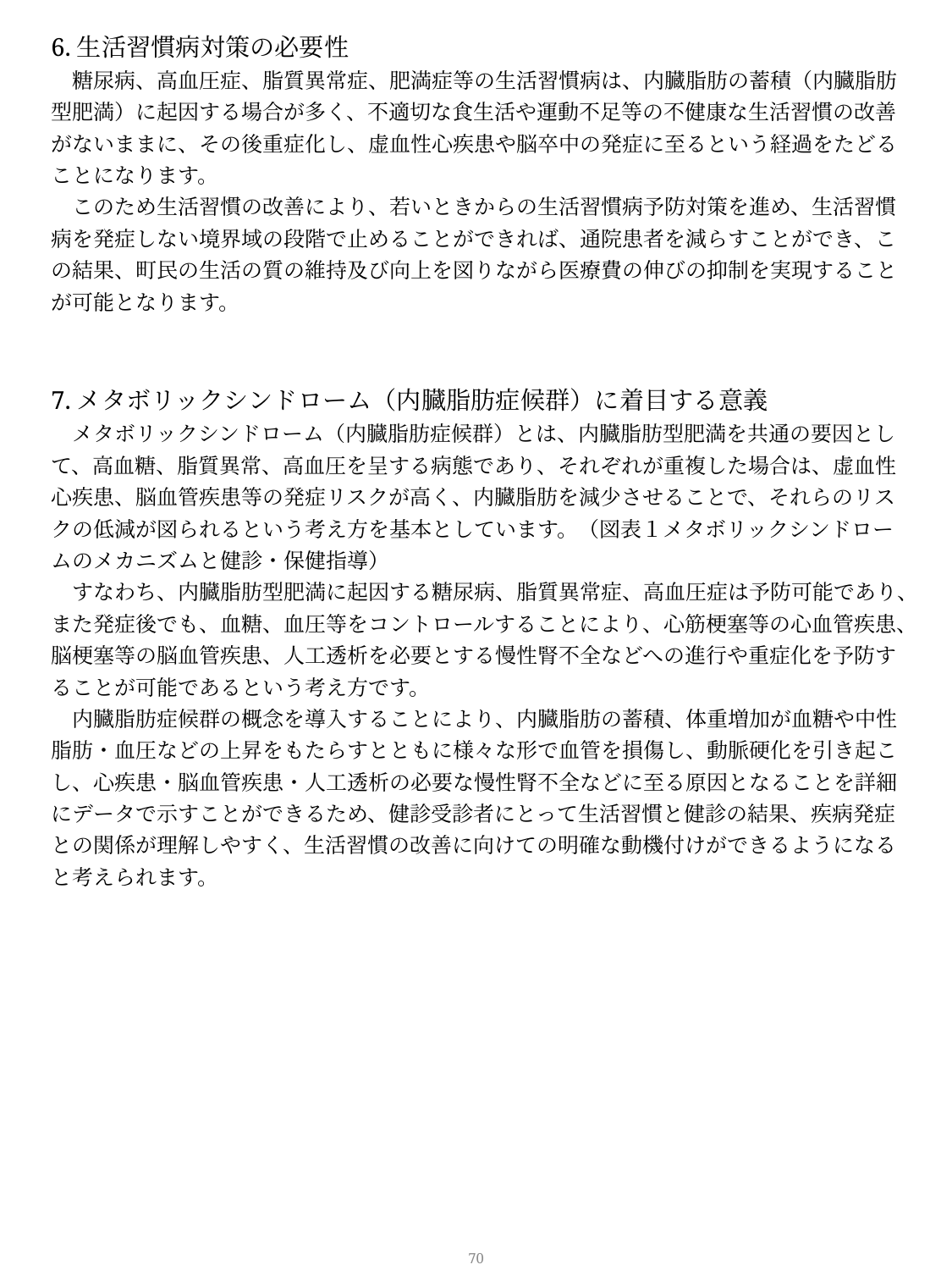

6.生活習慣病対策の必要性
　糖尿病、高血圧症、脂質異常症、肥満症等の生活習慣病は、内臓脂肪の蓄積（内臓脂肪型肥満）に起因する場合が多く、不適切な食生活や運動不足等の不健康な生活習慣の改善がないままに、その後重症化し、虚血性心疾患や脳卒中の発症に至るという経過をたどることになります。
　このため生活習慣の改善により、若いときからの生活習慣病予防対策を進め、生活習慣病を発症しない境界域の段階で止めることができれば、通院患者を減らすことができ、この結果、町民の生活の質の維持及び向上を図りながら医療費の伸びの抑制を実現することが可能となります。

7.メタボリックシンドローム（内臓脂肪症候群）に着目する意義
　メタボリックシンドローム（内臓脂肪症候群）とは、内臓脂肪型肥満を共通の要因として、高血糖、脂質異常、高血圧を呈する病態であり、それぞれが重複した場合は、虚血性心疾患、脳血管疾患等の発症リスクが高く、内臓脂肪を減少させることで、それらのリスクの低減が図られるという考え方を基本としています。（図表１メタボリックシンドロームのメカニズムと健診・保健指導）
　すなわち、内臓脂肪型肥満に起因する糖尿病、脂質異常症、高血圧症は予防可能であり、また発症後でも、血糖、血圧等をコントロールすることにより、心筋梗塞等の心血管疾患、脳梗塞等の脳血管疾患、人工透析を必要とする慢性腎不全などへの進行や重症化を予防することが可能であるという考え方です。
　内臓脂肪症候群の概念を導入することにより、内臓脂肪の蓄積、体重増加が血糖や中性脂肪・血圧などの上昇をもたらすとともに様々な形で血管を損傷し、動脈硬化を引き起こし、心疾患・脳血管疾患・人工透析の必要な慢性腎不全などに至る原因となることを詳細にデータで示すことができるため、健診受診者にとって生活習慣と健診の結果、疾病発症との関係が理解しやすく、生活習慣の改善に向けての明確な動機付けができるようになると考えられます。

70